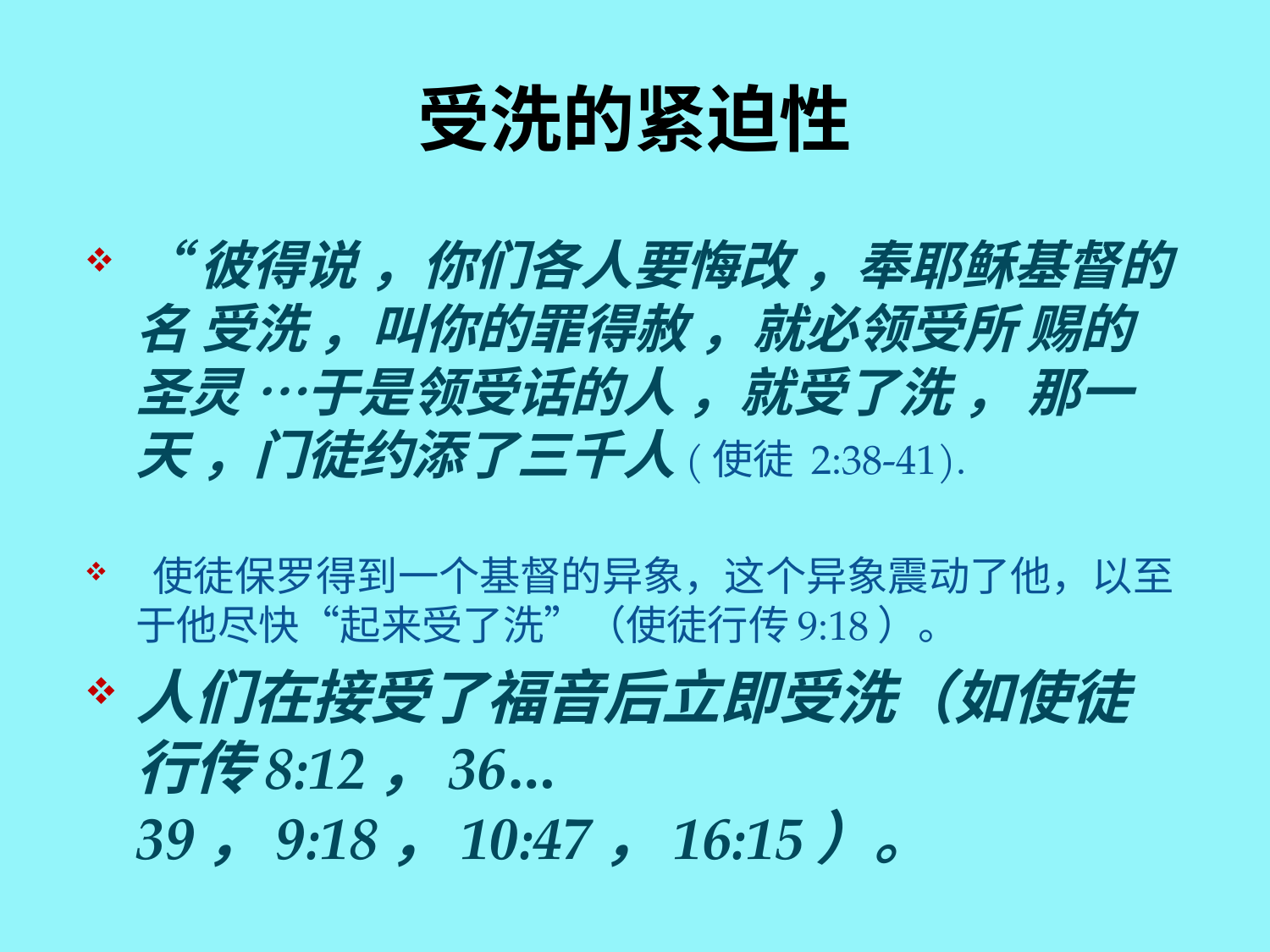

# 受洗的紧迫性
“彼得说 ，你们各人要悔改 ，奉耶稣基督的名 受洗 ，叫你的罪得赦 ，就必领受所 赐的圣灵 …于是领受话的人 ，就受了洗 ， 那一天 ，门徒约添了三千人(使徒 2:38-41).

 使徒保罗得到一个基督的异象，这个异象震动了他，以至于他尽快“起来受了洗”（使徒行传9:18）。
人们在接受了福音后立即受洗（如使徒行传8:12，36…39，9:18，10:47，16:15）。